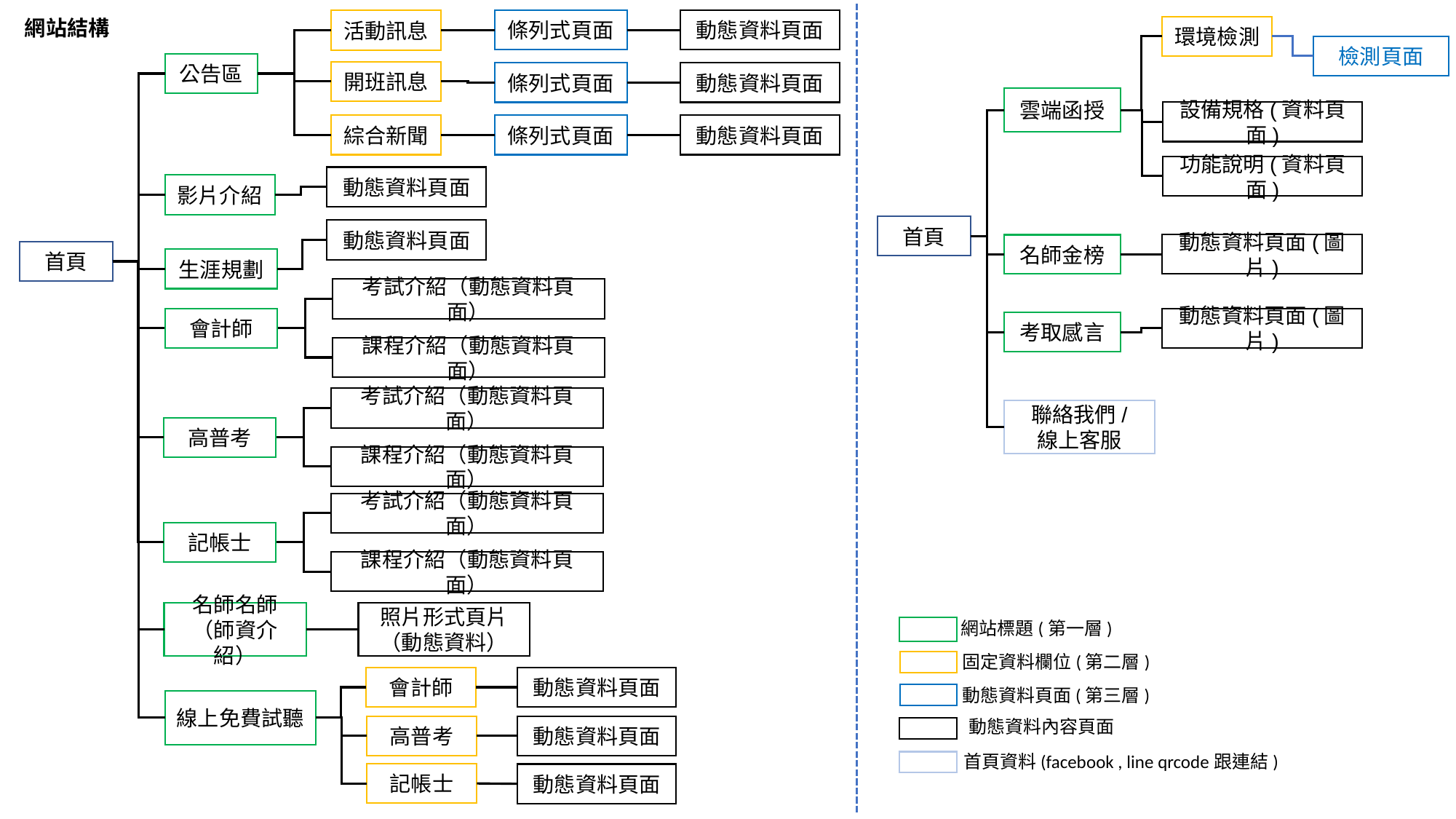

網站結構
動態資料頁面
條列式頁面
活動訊息
環境檢測
檢測頁面
公告區
開班訊息
條列式頁面
動態資料頁面
雲端函授
設備規格(資料頁面)
條列式頁面
動態資料頁面
綜合新聞
功能說明(資料頁面)
動態資料頁面
影片介紹
首頁
動態資料頁面
動態資料頁面(圖片)
名師金榜
首頁
生涯規劃
考試介紹（動態資料頁面）
動態資料頁面(圖片)
會計師
考取感言
課程介紹（動態資料頁面）
考試介紹（動態資料頁面）
聯絡我們/
線上客服
高普考
課程介紹（動態資料頁面）
考試介紹（動態資料頁面）
記帳士
課程介紹（動態資料頁面）
名師名師
（師資介紹）
照片形式頁片（動態資料）
網站標題(第一層)

固定資料欄位(第二層)

會計師
動態資料頁面
動態資料頁面(第三層)

線上免費試聽
動態資料內容頁面
動態資料頁面
高普考

首頁資料(facebook , line qrcode跟連結)

記帳士
動態資料頁面